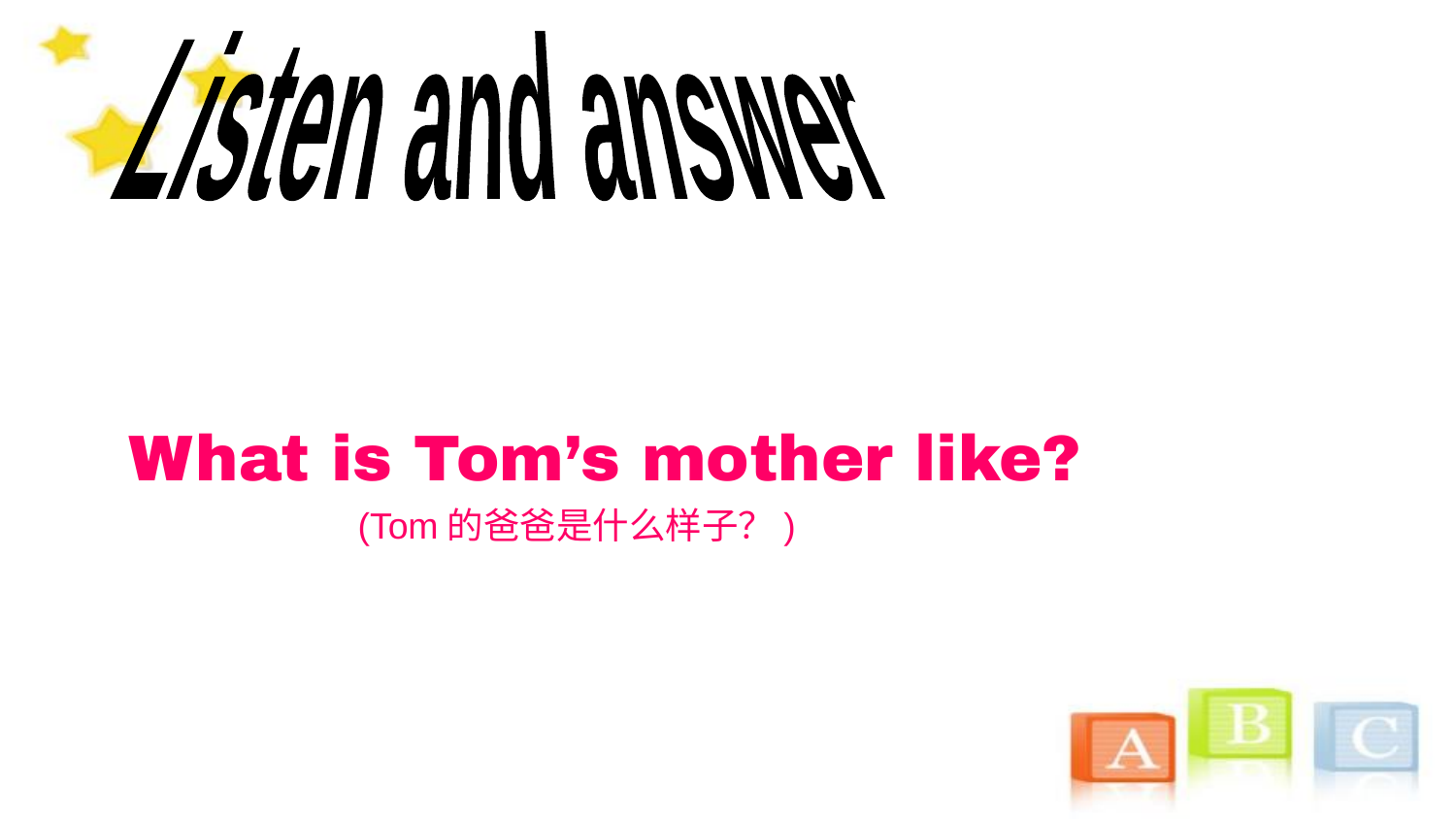

Listen and answer
What is Tom’s mother like?
(Tom的爸爸是什么样子？)